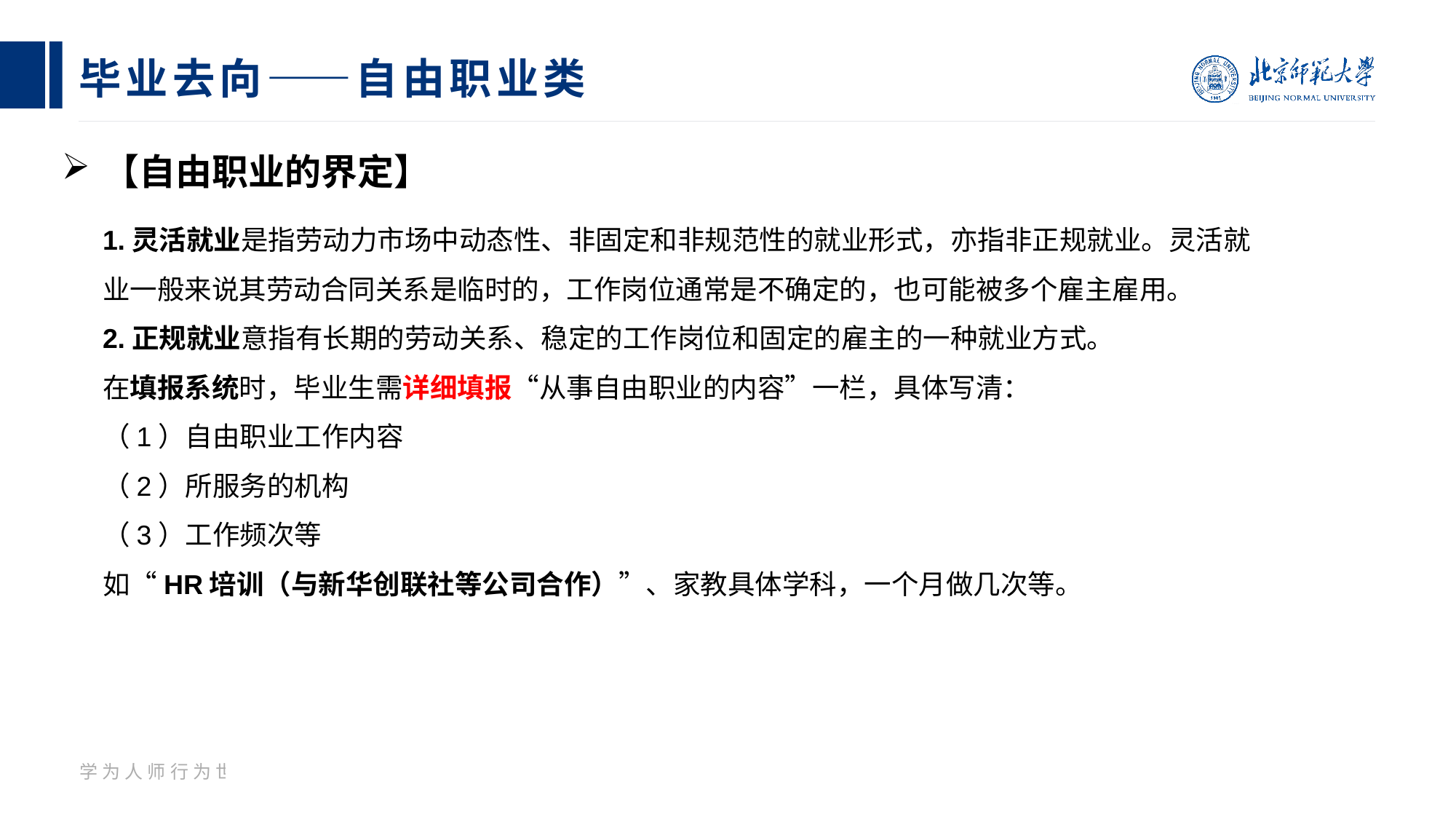

# 毕业去向——自由职业类
【自由职业的界定】
1.灵活就业是指劳动力市场中动态性、非固定和非规范性的就业形式，亦指非正规就业。灵活就业一般来说其劳动合同关系是临时的，工作岗位通常是不确定的，也可能被多个雇主雇用。
2.正规就业意指有长期的劳动关系、稳定的工作岗位和固定的雇主的一种就业方式。
在填报系统时，毕业生需详细填报“从事自由职业的内容”一栏，具体写清：
（1）自由职业工作内容
（2）所服务的机构
（3）工作频次等
如“HR培训（与新华创联社等公司合作）”、家教具体学科，一个月做几次等。